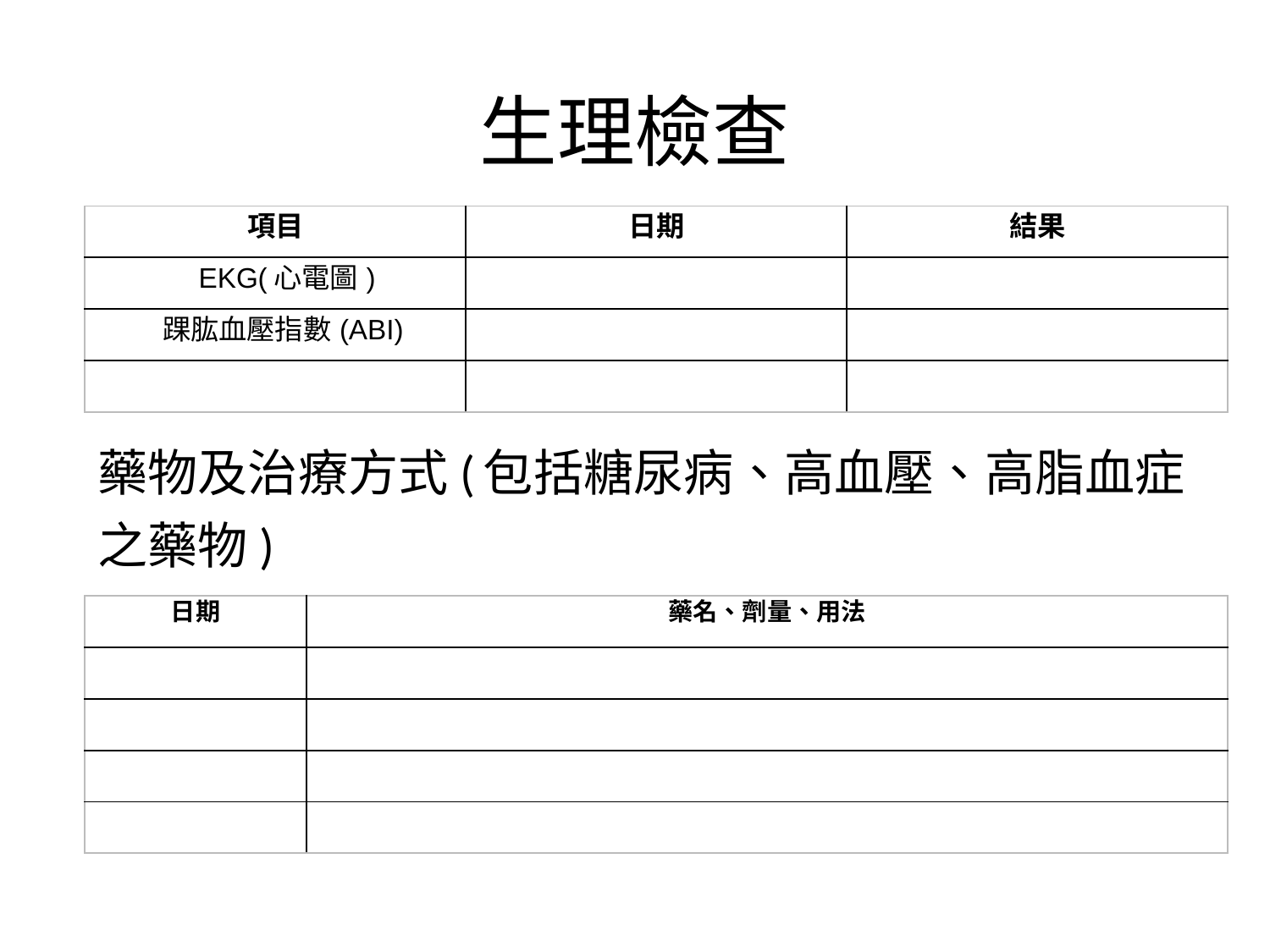

生理檢查
| 項目 | 日期 | 結果 |
| --- | --- | --- |
| EKG(心電圖) |  |  |
| 踝肱血壓指數(ABI) |  |  |
|  |  |  |
藥物及治療方式(包括糖尿病、高血壓、高脂血症之藥物)
| 日期 | 藥名、劑量、用法 |
| --- | --- |
|  |  |
|  |  |
|  |  |
|  |  |